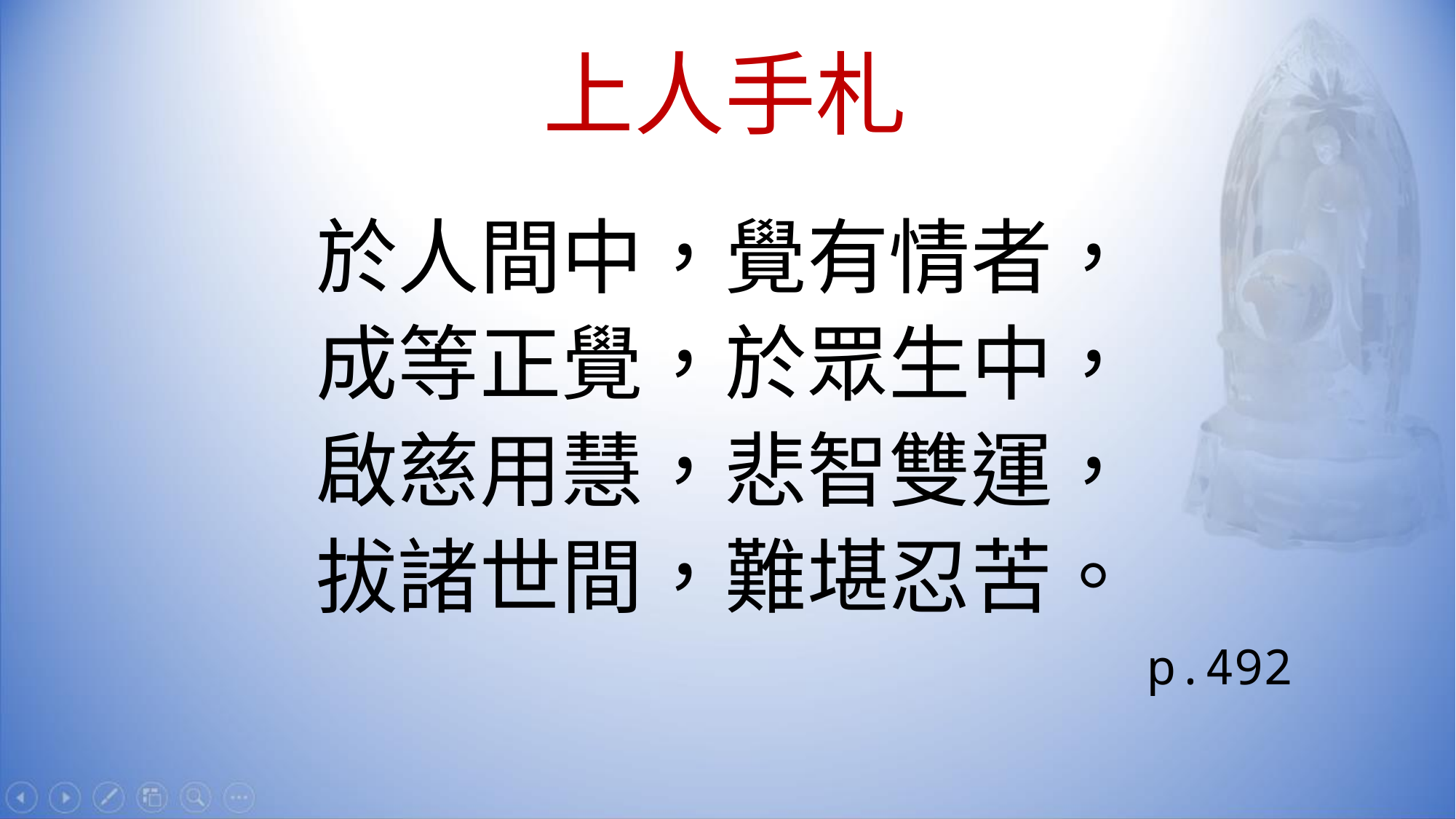

# 上人手札
於人間中，覺有情者，
成等正覺，於眾生中，
啟慈用慧，悲智雙運，
拔諸世間，難堪忍苦。
                                  p.492